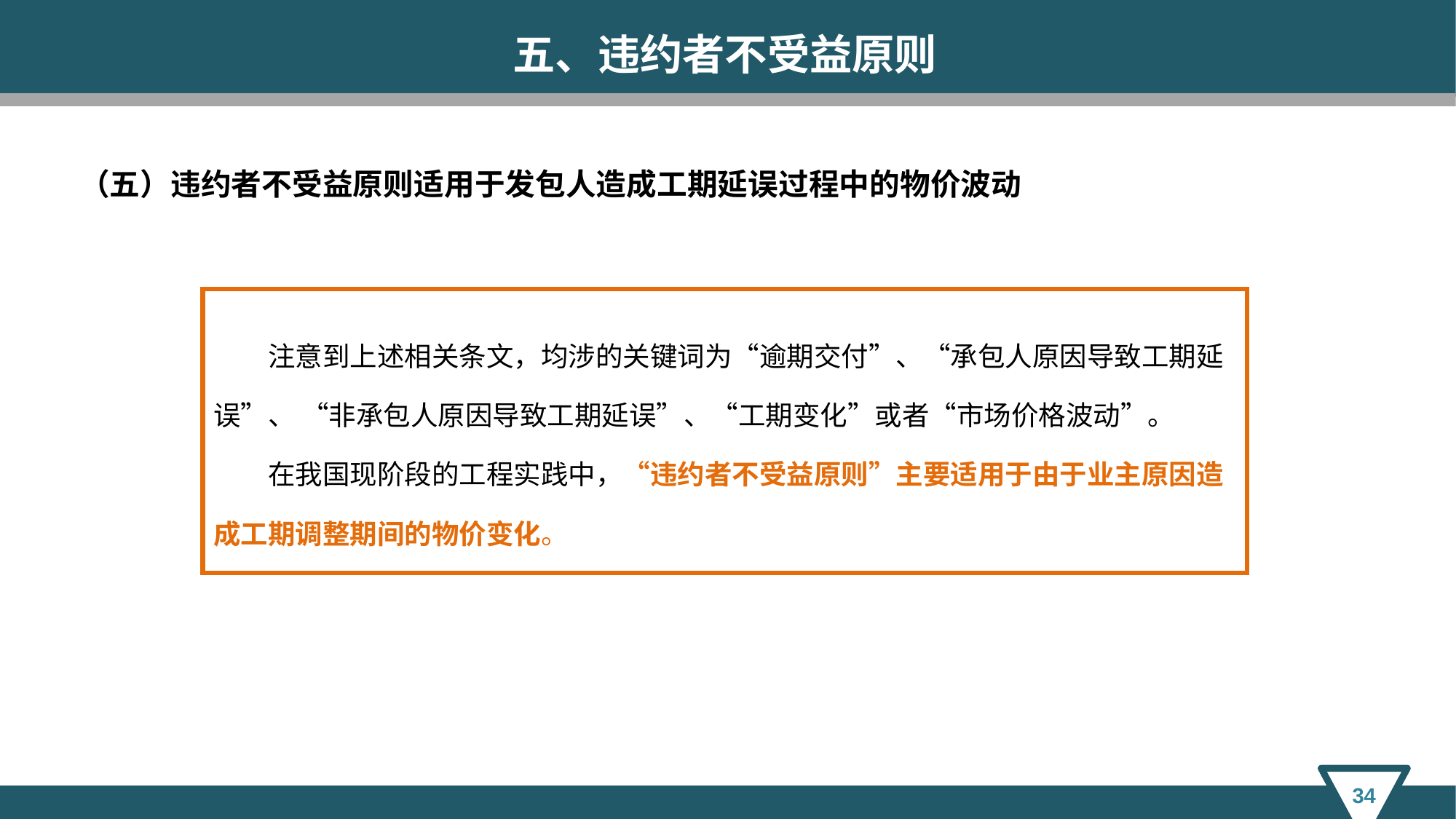

五、违约者不受益原则
（五）违约者不受益原则适用于发包人造成工期延误过程中的物价波动
注意到上述相关条文，均涉的关键词为“逾期交付”、“承包人原因导致工期延误”、 “非承包人原因导致工期延误”、“工期变化”或者“市场价格波动”。
在我国现阶段的工程实践中，“违约者不受益原则”主要适用于由于业主原因造成工期调整期间的物价变化。